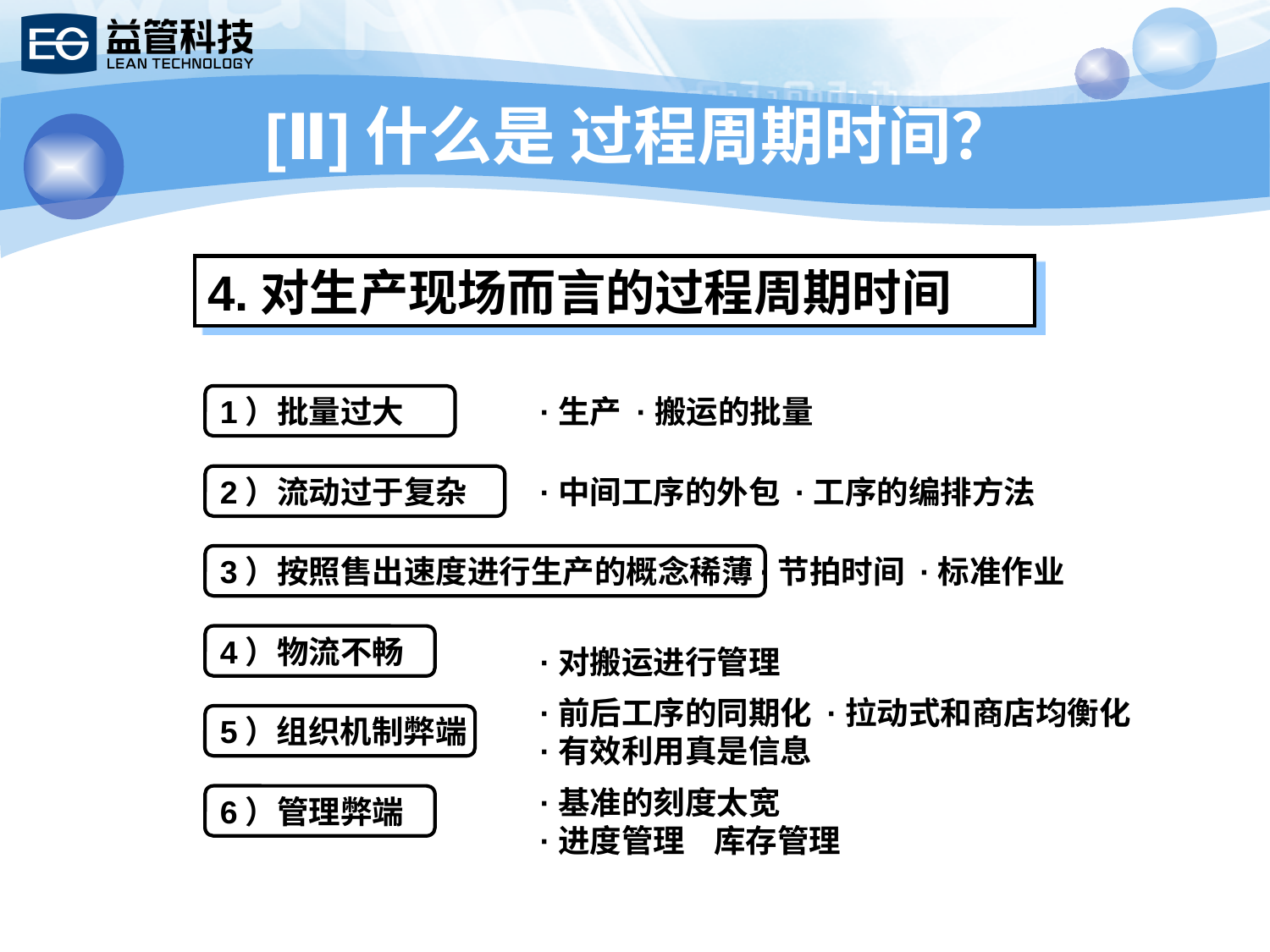

# [Ⅱ]什么是 过程周期时间？
4.对生产现场而言的过程周期时间
1）批量过大
·生产 ·搬运的批量
2）流动过于复杂
·中间工序的外包 ·工序的编排方法
3）按照售出速度进行生产的概念稀薄
·节拍时间 ·标准作业
4）物流不畅
·对搬运进行管理
5）组织机制弊端
·前后工序的同期化 ·拉动式和商店均衡化
·有效利用真是信息
6）管理弊端
·基准的刻度太宽
·进度管理    库存管理